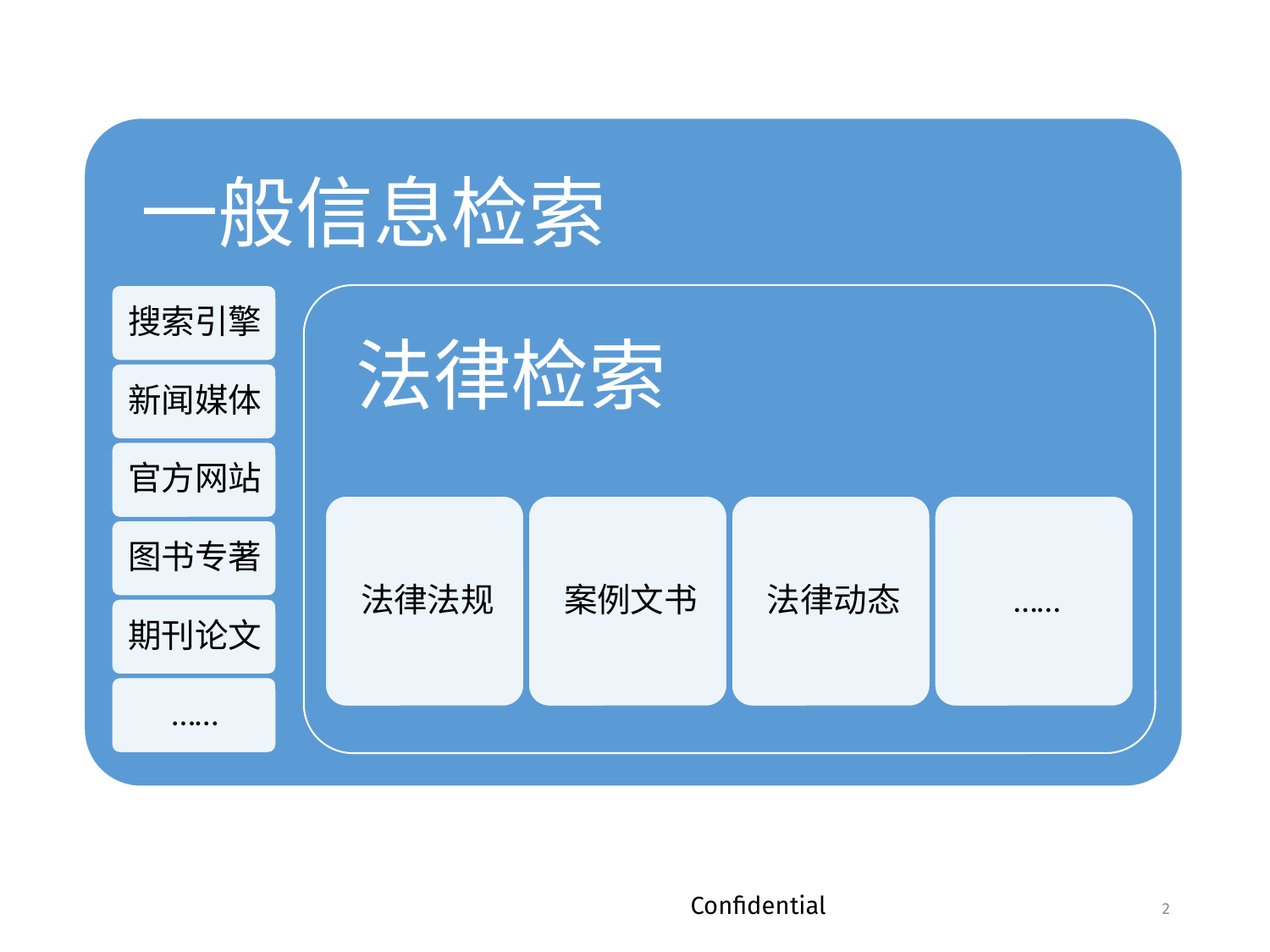

一般信息检索
搜索引擎
新闻媒体
官方网站
图书专著
期刊论文
……
法律检索
法律法规
案例文书
法律动态
……
2